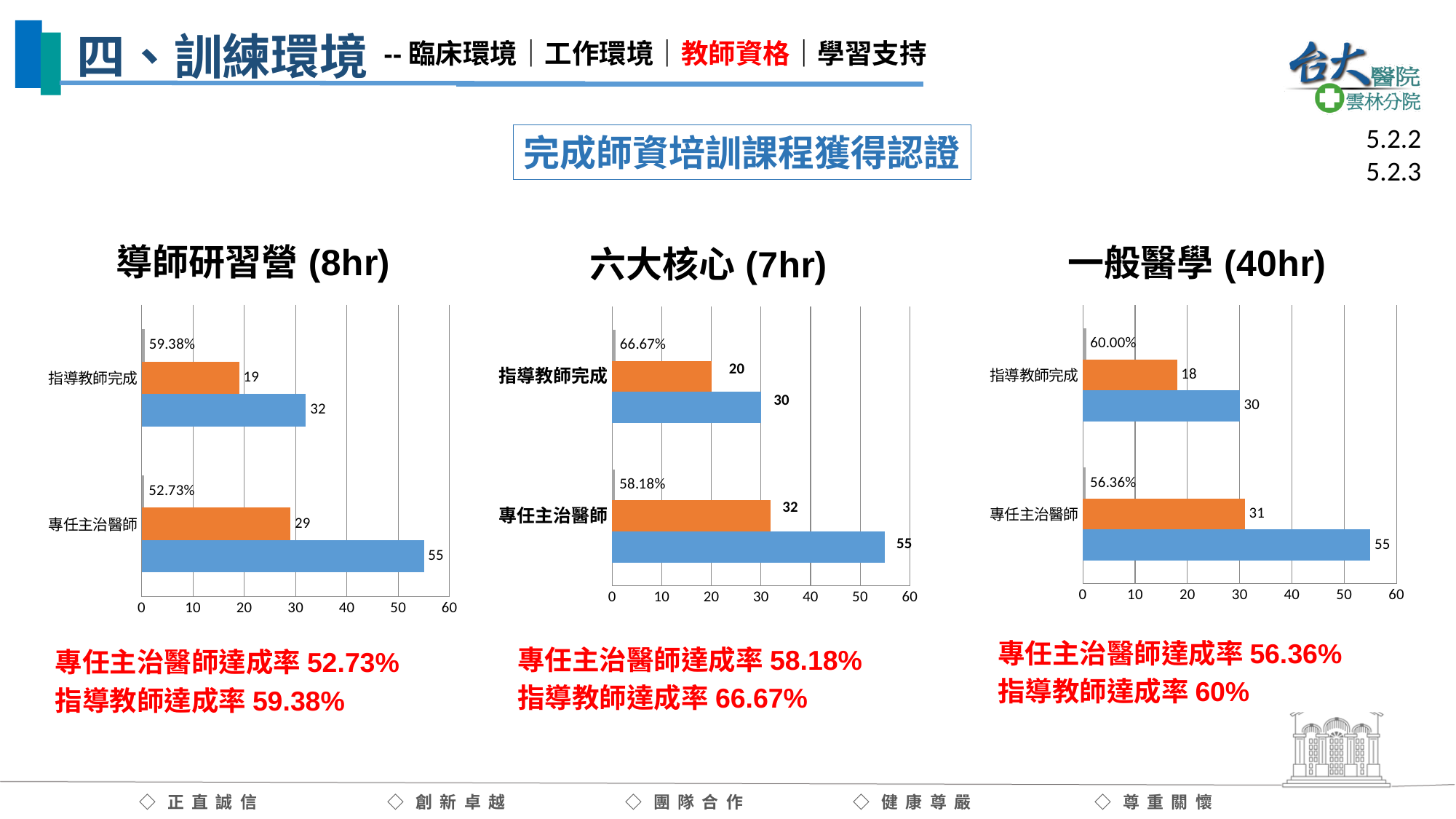

四、訓練環境
--臨床環境｜工作環境｜教師資格｜學習支持
5.2.2
5.2.3
完成師資培訓課程獲得認證

### Chart: 導師研習營(8hr)

| Category | 總人數 | 完成人數 | 百分比 |
|---|---|---|---|
| 專任主治醫師 | 55.0 | 29.0 | 0.5272727272727266 |
| 指導教師完成 | 32.0 | 19.0 | 0.5937500000000001 |

### Chart: 一般醫學(40hr)

| Category | 總人數 | 完成人數 | 百分比 |
|---|---|---|---|
| 專任主治醫師 | 55.0 | 31.0 | 0.5636363636363635 |
| 指導教師完成 | 30.0 | 18.0 | 0.6000000000000006 |

### Chart: 六大核心(7hr)

| Category | 總人數 | 完成人數 | 百分比 |
|---|---|---|---|
| 專任主治醫師 | 55.0 | 32.0 | 0.5818181818181816 |
| 指導教師完成 | 30.0 | 20.0 | 0.6666666666666666 |
專任主治醫師達成率56.36%
指導教師達成率60%
專任主治醫師達成率58.18%
指導教師達成率66.67%
專任主治醫師達成率52.73%
指導教師達成率59.38%